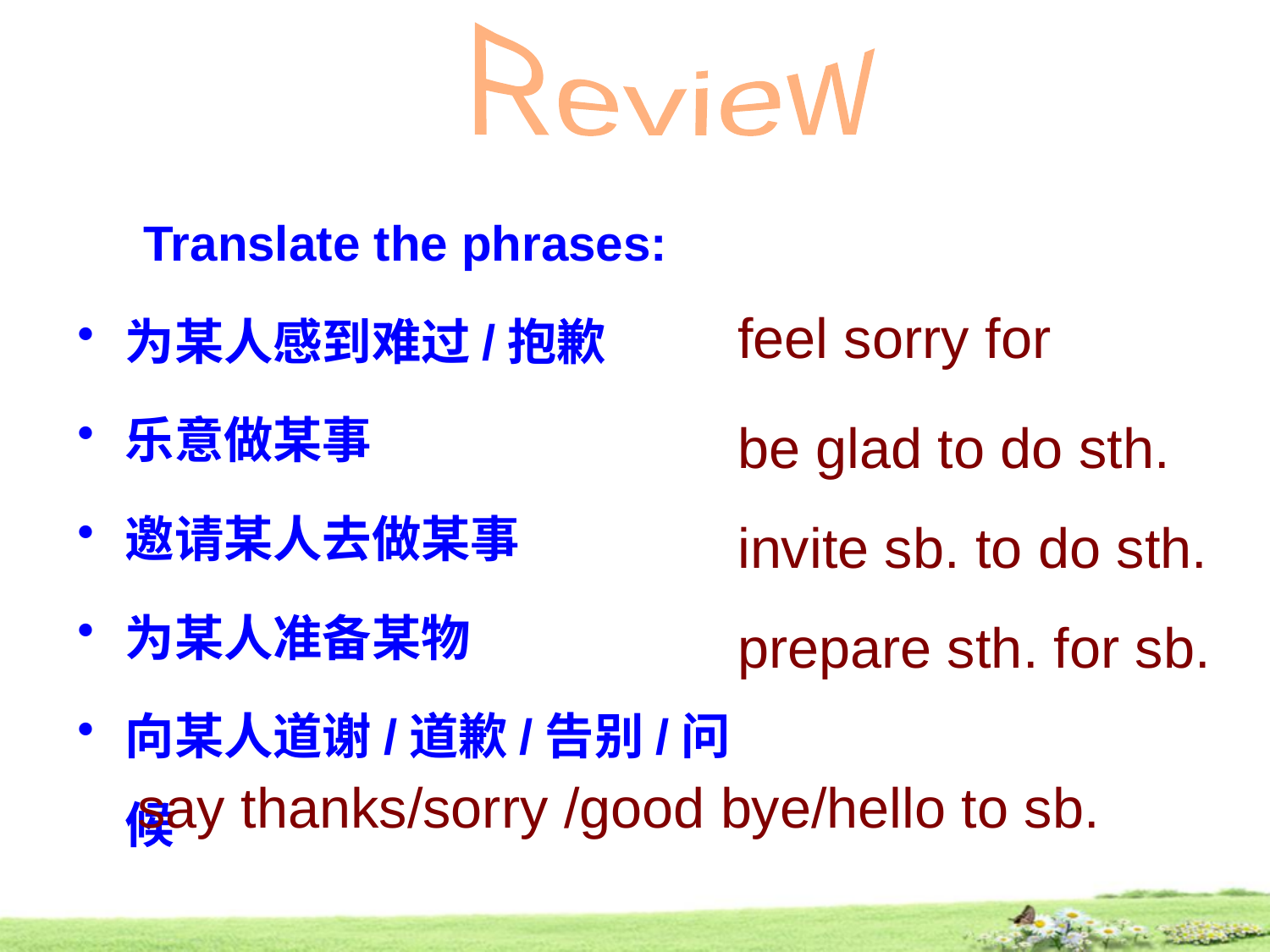

Review
Translate the phrases:
为某人感到难过/抱歉
乐意做某事
邀请某人去做某事
为某人准备某物
向某人道谢/道歉/告别/问候
feel sorry for
be glad to do sth.
invite sb. to do sth.
prepare sth. for sb.
say thanks/sorry /good bye/hello to sb.